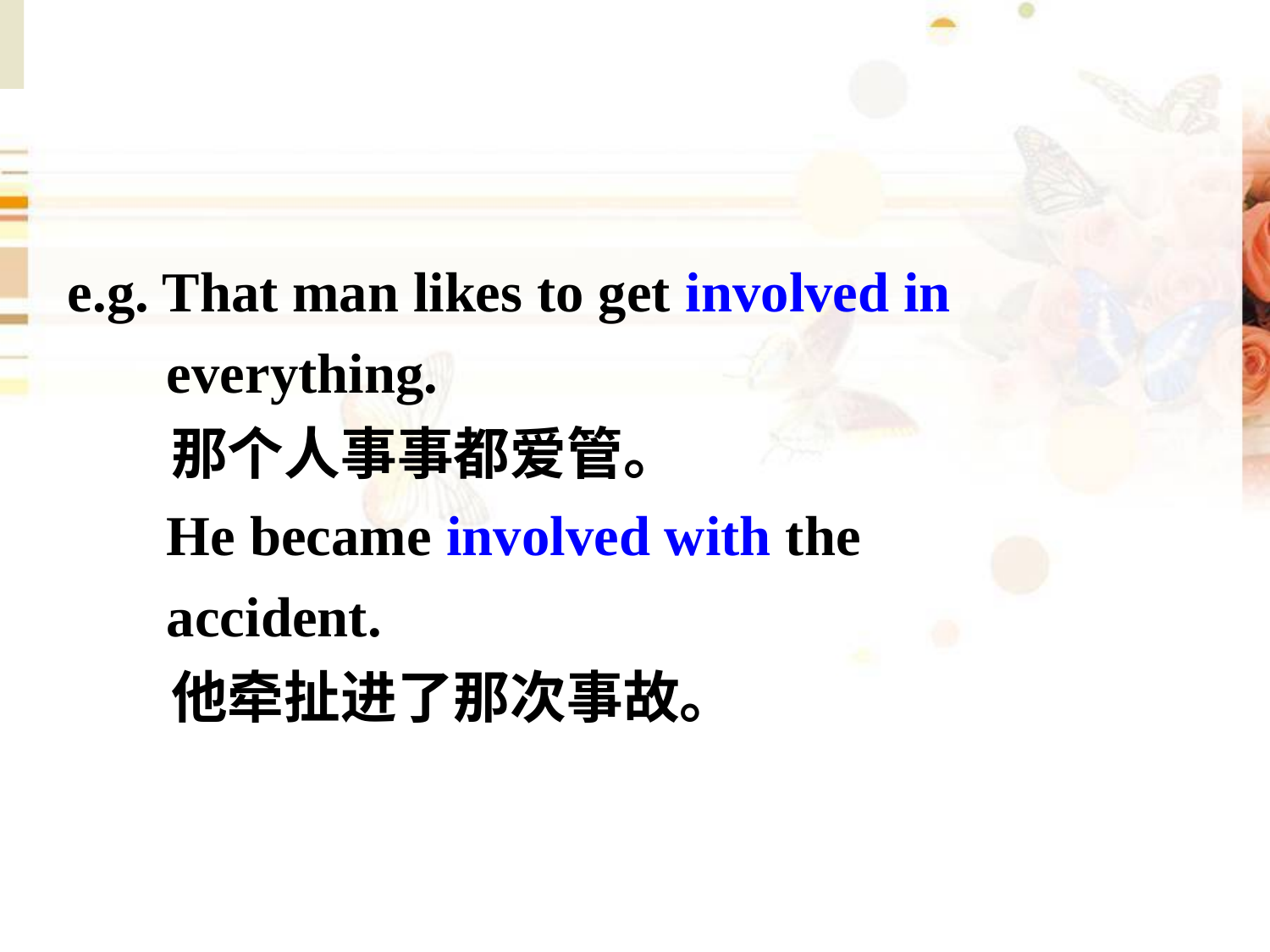

e.g. That man likes to get involved in
       everything.
       那个人事事都爱管。
       He became involved with the
       accident.
       他牵扯进了那次事故。